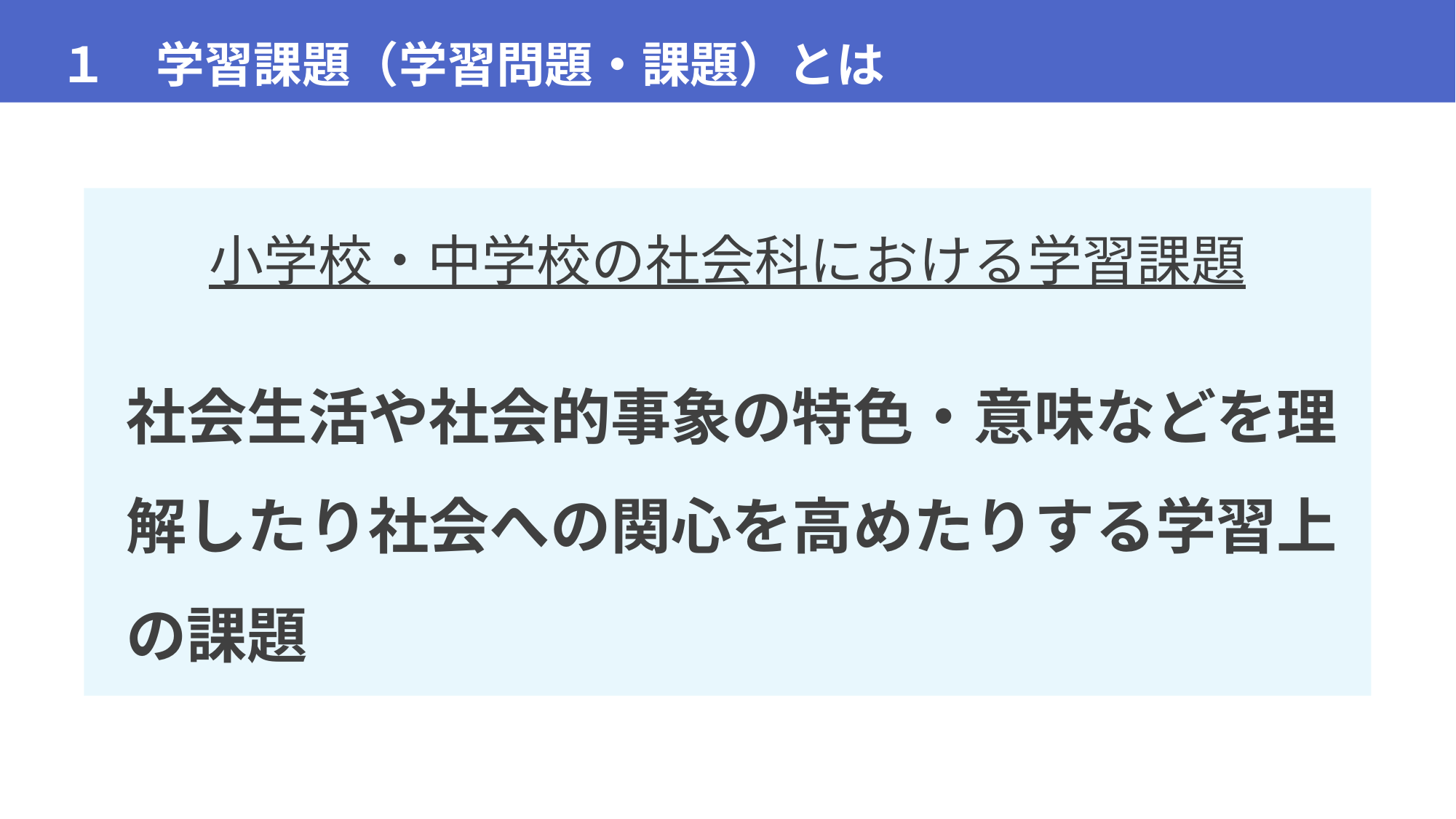

１　学習課題（学習問題・課題）とは
小学校・中学校の社会科における学習課題
社会生活や社会的事象の特色・意味などを理解したり社会への関心を高めたりする学習上の課題